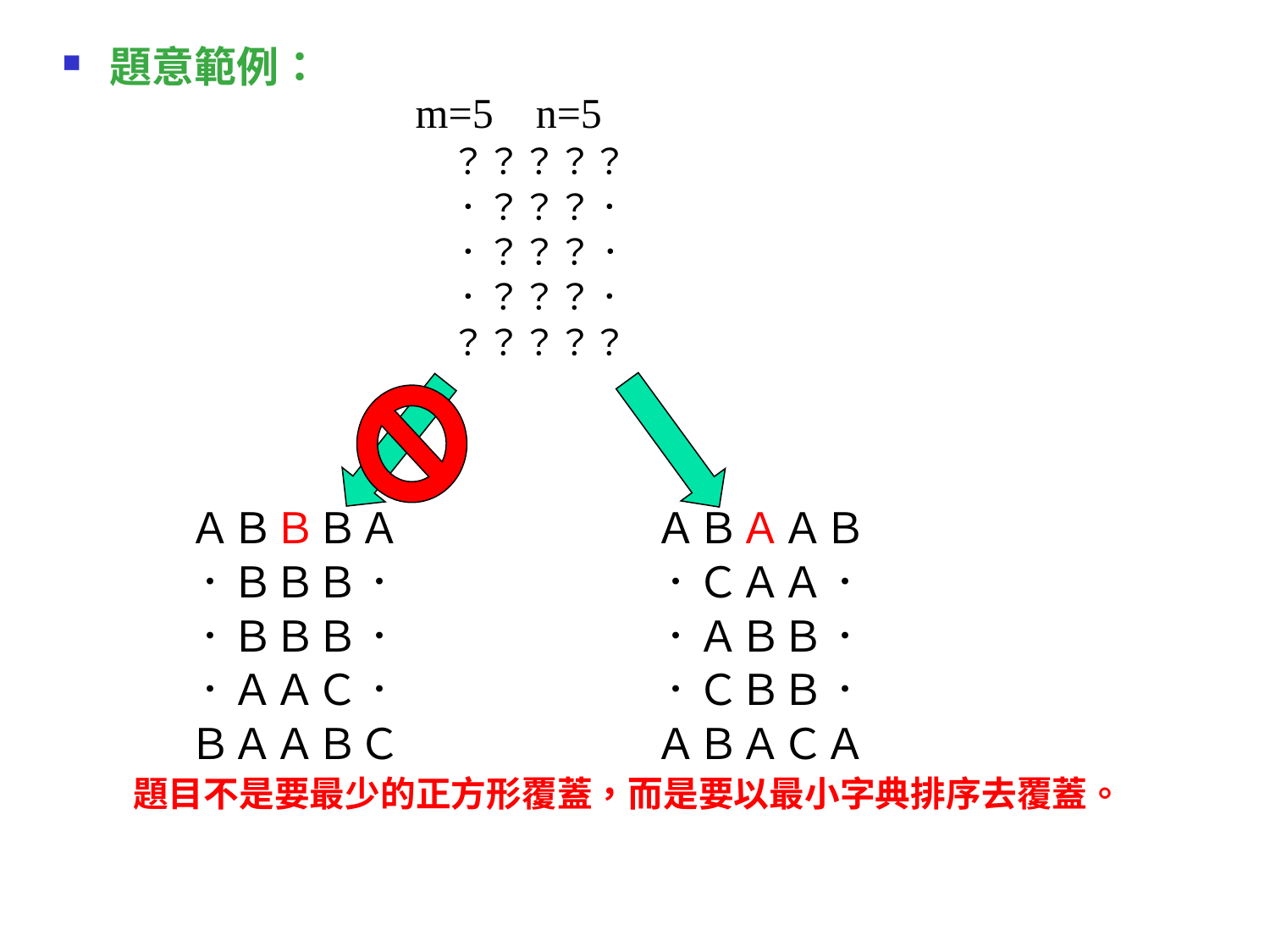

題意範例：
                               m=5    n=5
　　　　　　　　　　　？？？？？
　　　　　　　　　　　．？？？．
　　　　　　　　　　　．？？？．
　　　　　　　　　　　．？？？．
　　　　　　　　　　　？？？？？

　　　ＡＢＢＢＡ　　　　　　ＡＢＡＡＢ
　　　．ＢＢＢ．　　　　　　．ＣＡＡ．
　　　．ＢＢＢ．　　　　　　．ＡＢＢ．
　　　．ＡＡＣ．　　　　　　．ＣＢＢ．
　　　ＢＡＡＢＣ　　　　　　ＡＢＡＣＡ
　　題目不是要最少的正方形覆蓋，而是要以最小字典排序去覆蓋。